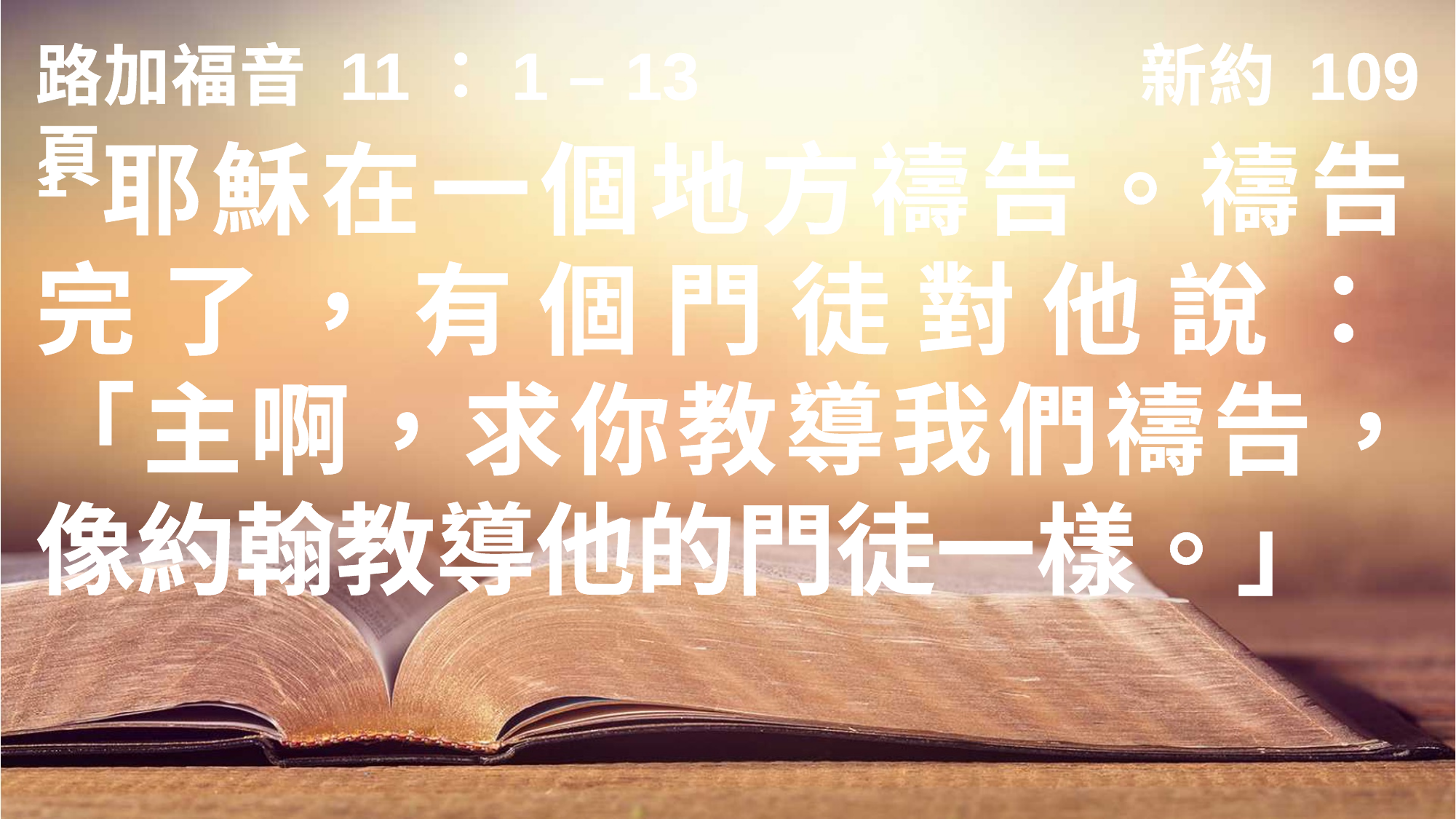

路加福音 11：1 – 13 				新約 109 頁
1耶穌在一個地方禱告。禱告
完了，有個門徒對他說：
「主啊，求你教導我們禱告，像約翰教導他的門徒一樣。」